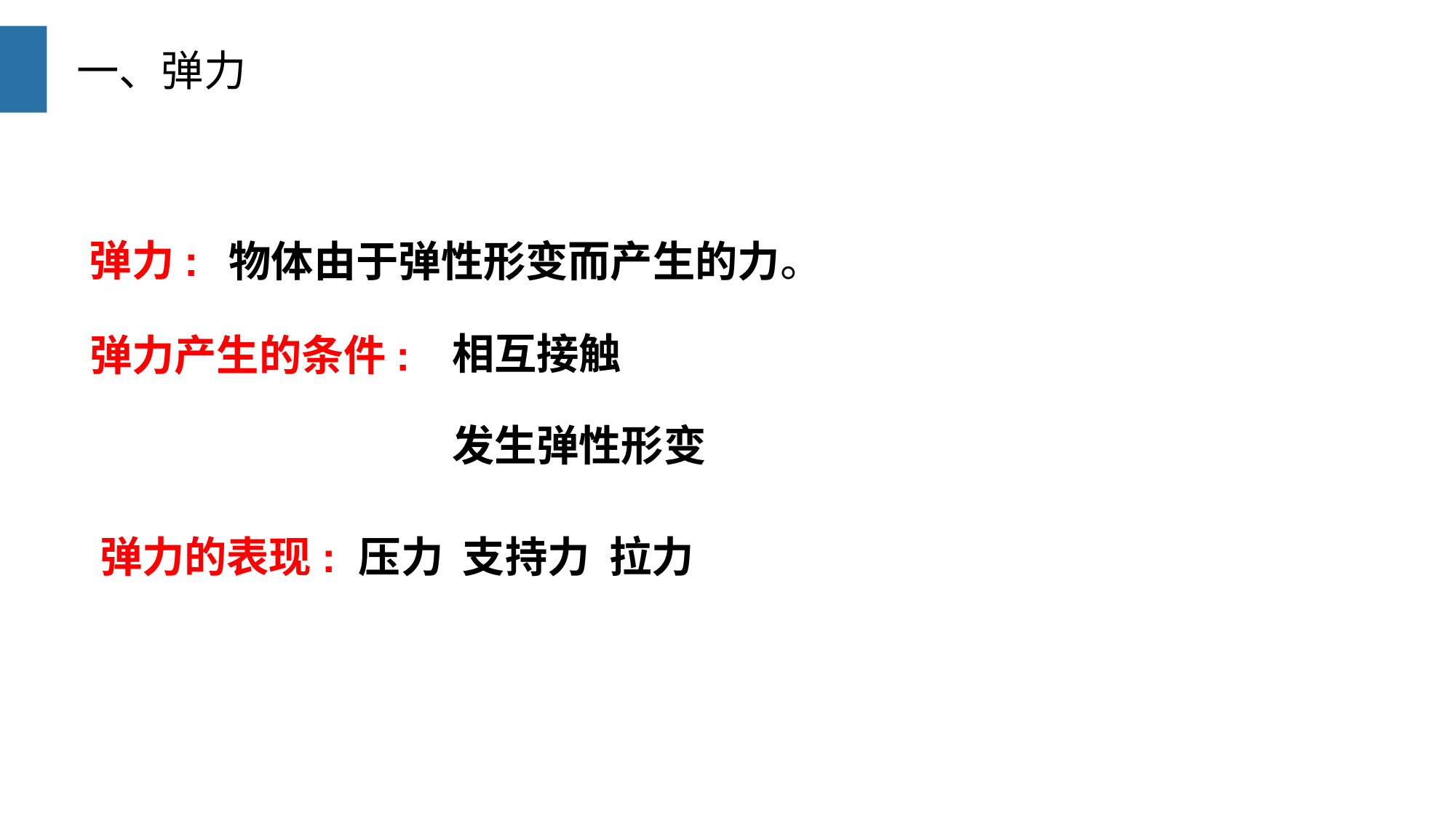

一、弹力
弹力:
物体由于弹性形变而产生的力。
相互接触
弹力产生的条件:
发生弹性形变
弹力的表现:
压力  支持力  拉力